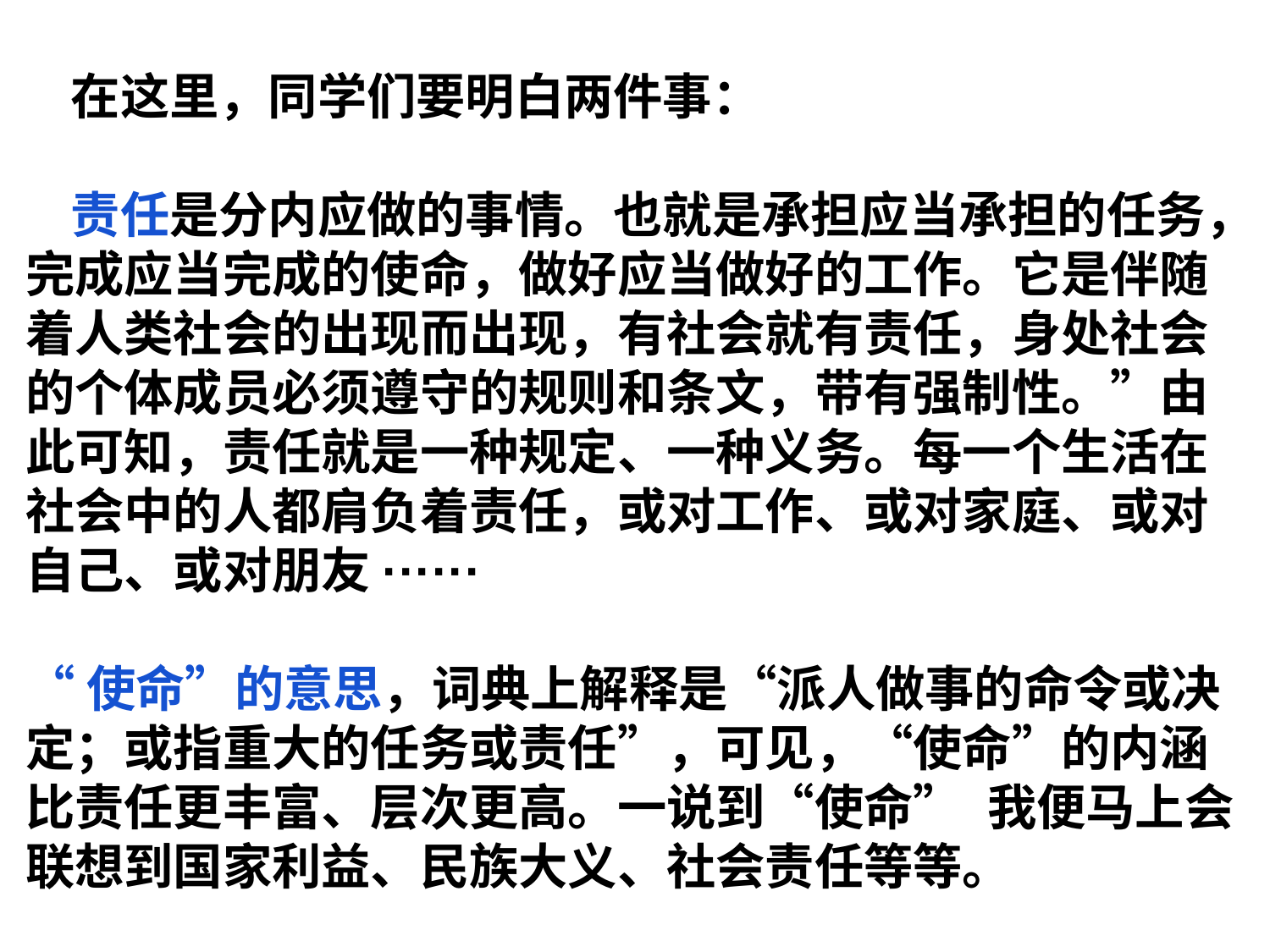

在这里，同学们要明白两件事：

   责任是分内应做的事情。也就是承担应当承担的任务，完成应当完成的使命，做好应当做好的工作。它是伴随着人类社会的出现而出现，有社会就有责任，身处社会的个体成员必须遵守的规则和条文，带有强制性。”由此可知，责任就是一种规定、一种义务。每一个生活在社会中的人都肩负着责任，或对工作、或对家庭、或对自己、或对朋友······

“使命”的意思，词典上解释是“派人做事的命令或决定；或指重大的任务或责任”，可见，“使命”的内涵比责任更丰富、层次更高。一说到“使命” 我便马上会联想到国家利益、民族大义、社会责任等等。